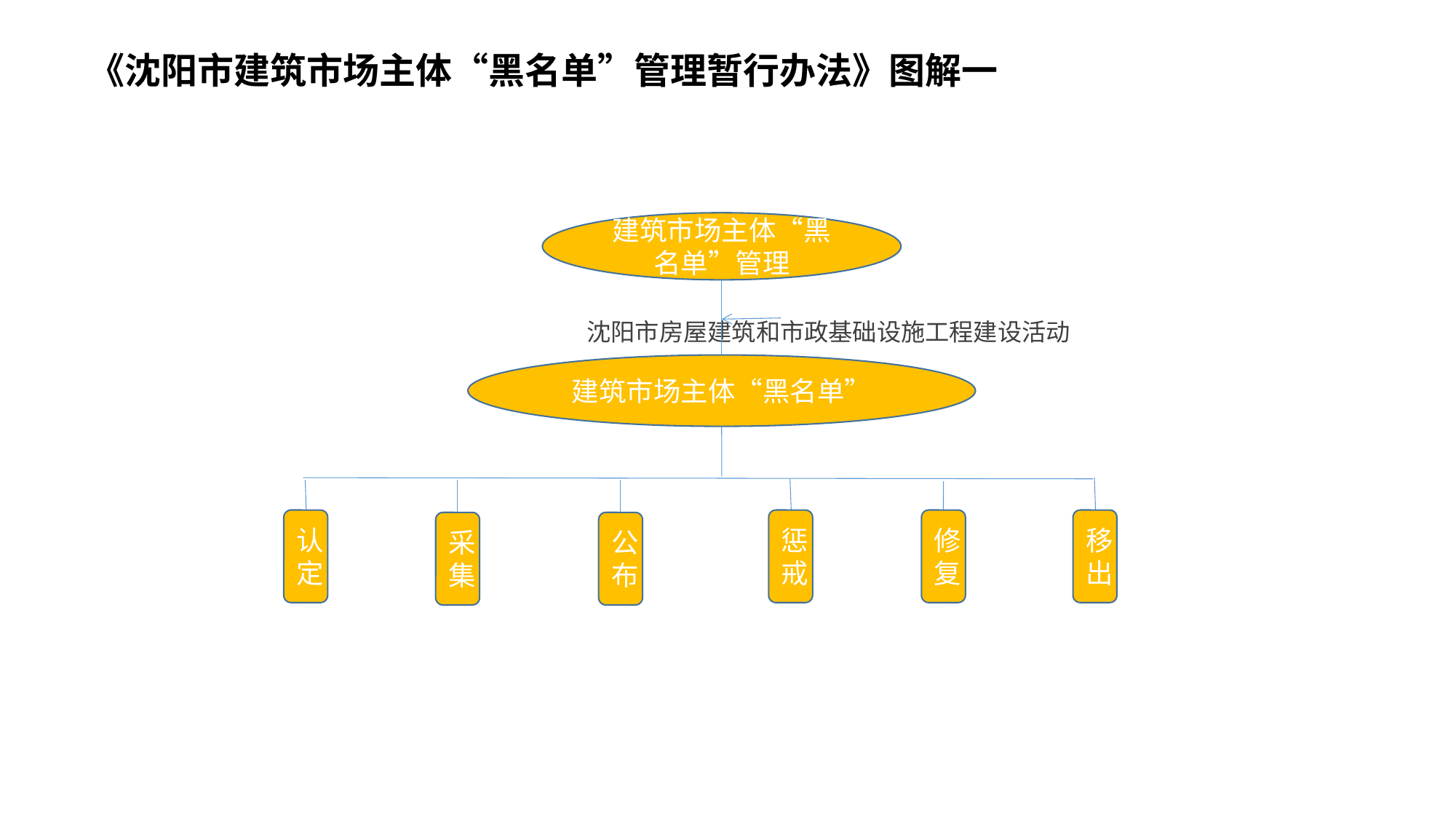

# 《沈阳市建筑市场主体“黑名单”管理暂行办法》图解一

                                                                         沈阳市房屋建筑和市政基础设施工程建设活动
建筑市场主体“黑名单”管理
建筑市场主体“黑名单”
认定
惩戒
修复
移出
采集
公布